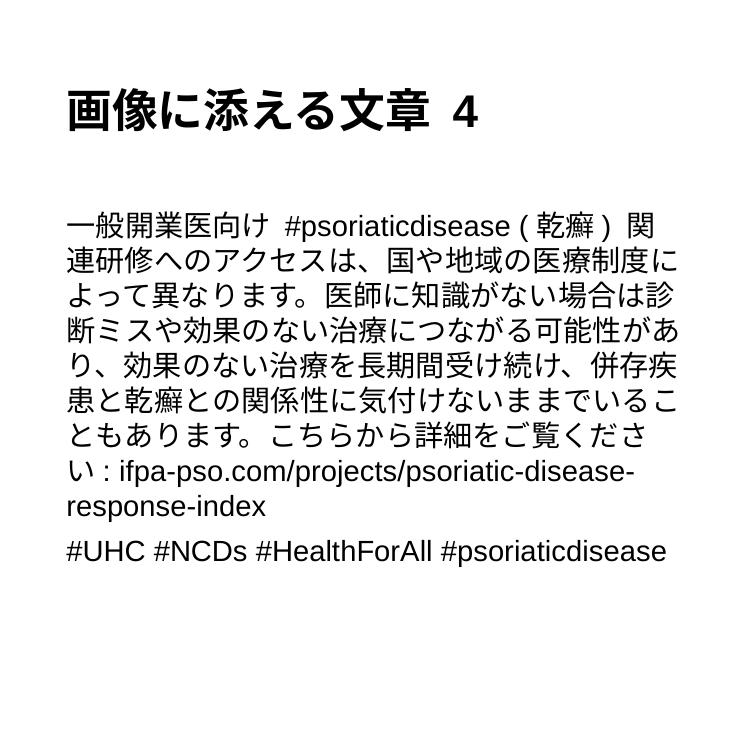

# 画像に添える文章 4
一般開業医向け #psoriaticdisease (乾癬) 関連研修へのアクセスは、国や地域の医療制度によって異なります。医師に知識がない場合は診断ミスや効果のない治療につながる可能性があり、効果のない治療を長期間受け続け、併存疾患と乾癬との関係性に気付けないままでいることもあります。こちらから詳細をご覧ください: ifpa-pso.com/projects/psoriatic-disease-response-index
#UHC #NCDs #HealthForAll #psoriaticdisease